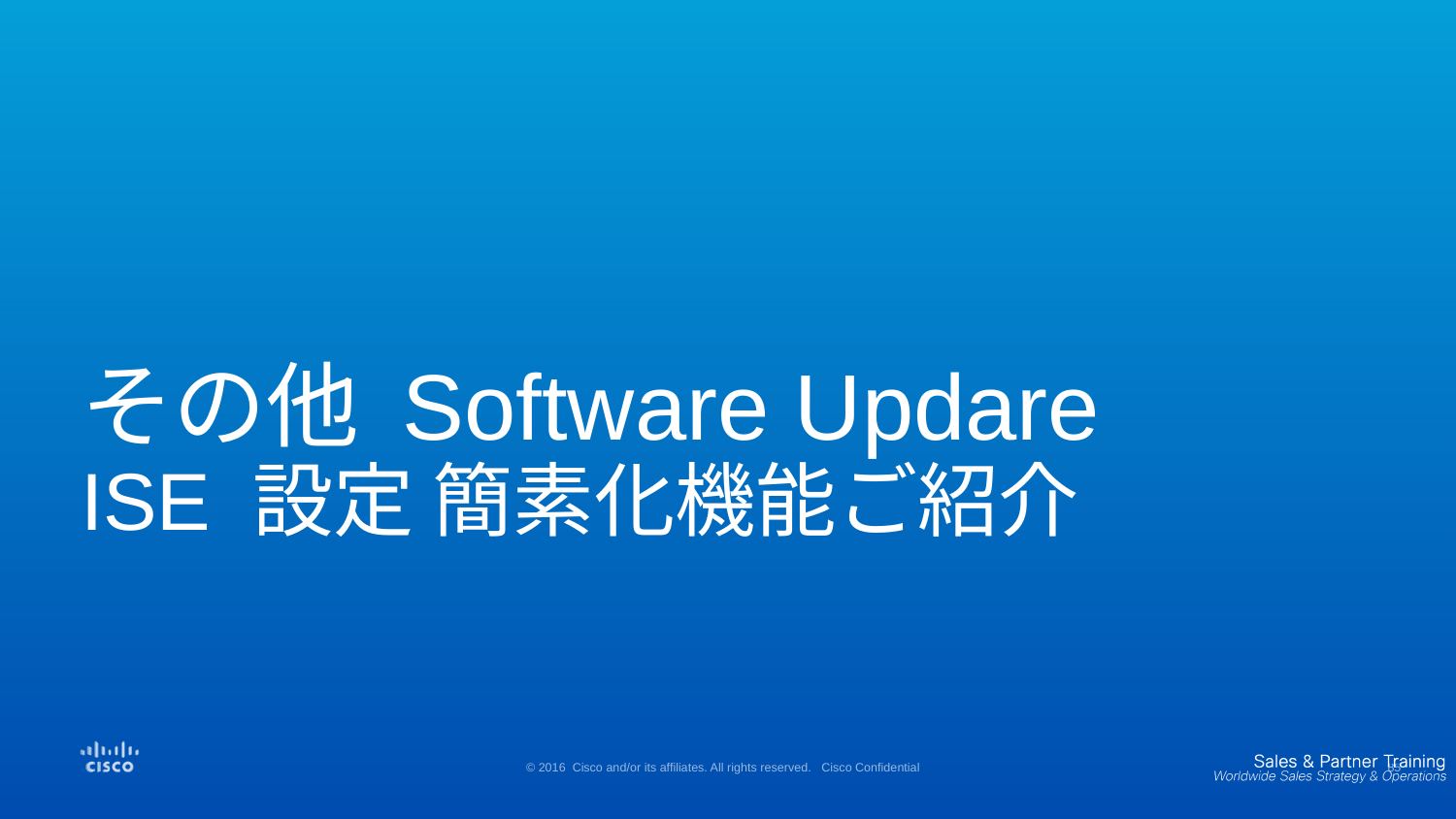

# その他 Software Updare ISE 設定 簡素化機能ご紹介